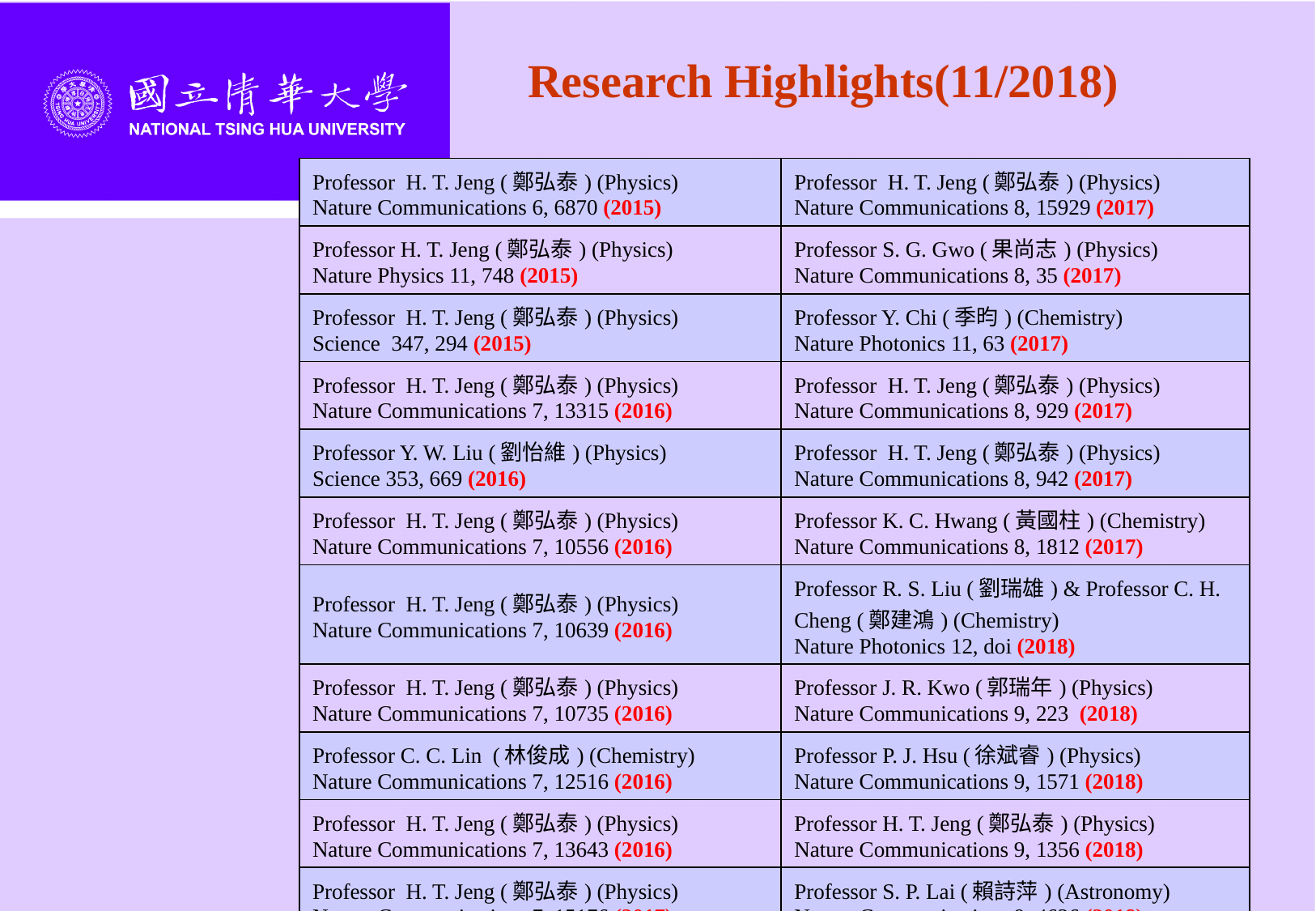

Research Highlights(11/2018)

| Professor H. T. Jeng (鄭弘泰) (Physics) Nature Communications 6, 6870 (2015) | Professor H. T. Jeng (鄭弘泰) (Physics) Nature Communications 8, 15929 (2017) |
| --- | --- |
| Professor H. T. Jeng (鄭弘泰) (Physics) Nature Physics 11, 748 (2015) | Professor S. G. Gwo (果尚志) (Physics) Nature Communications 8, 35 (2017) |
| Professor H. T. Jeng (鄭弘泰) (Physics) Science 347, 294 (2015) | Professor Y. Chi (季昀) (Chemistry) Nature Photonics 11, 63 (2017) |
| Professor H. T. Jeng (鄭弘泰) (Physics) Nature Communications 7, 13315 (2016) | Professor H. T. Jeng (鄭弘泰) (Physics) Nature Communications 8, 929 (2017) |
| Professor Y. W. Liu (劉怡維) (Physics) Science 353, 669 (2016) | Professor H. T. Jeng (鄭弘泰) (Physics) Nature Communications 8, 942 (2017) |
| Professor H. T. Jeng (鄭弘泰) (Physics) Nature Communications 7, 10556 (2016) | Professor K. C. Hwang (黃國柱) (Chemistry) Nature Communications 8, 1812 (2017) |
| Professor H. T. Jeng (鄭弘泰) (Physics) Nature Communications 7, 10639 (2016) | Professor R. S. Liu (劉瑞雄) & Professor C. H. Cheng (鄭建鴻) (Chemistry) Nature Photonics 12, doi (2018) |
| Professor H. T. Jeng (鄭弘泰) (Physics) Nature Communications 7, 10735 (2016) | Professor J. R. Kwo (郭瑞年) (Physics) Nature Communications 9, 223 (2018) |
| Professor C. C. Lin (林俊成) (Chemistry) Nature Communications 7, 12516 (2016) | Professor P. J. Hsu (徐斌睿) (Physics) Nature Communications 9, 1571 (2018) |
| Professor H. T. Jeng (鄭弘泰) (Physics) Nature Communications 7, 13643 (2016) | Professor H. T. Jeng (鄭弘泰) (Physics) Nature Communications 9, 1356 (2018) |
| Professor H. T. Jeng (鄭弘泰) (Physics) Nature Communications 7, 15176 (2017) | Professor S. P. Lai (賴詩萍) (Astronomy) Nature Communications 9, 4636 (2018) |